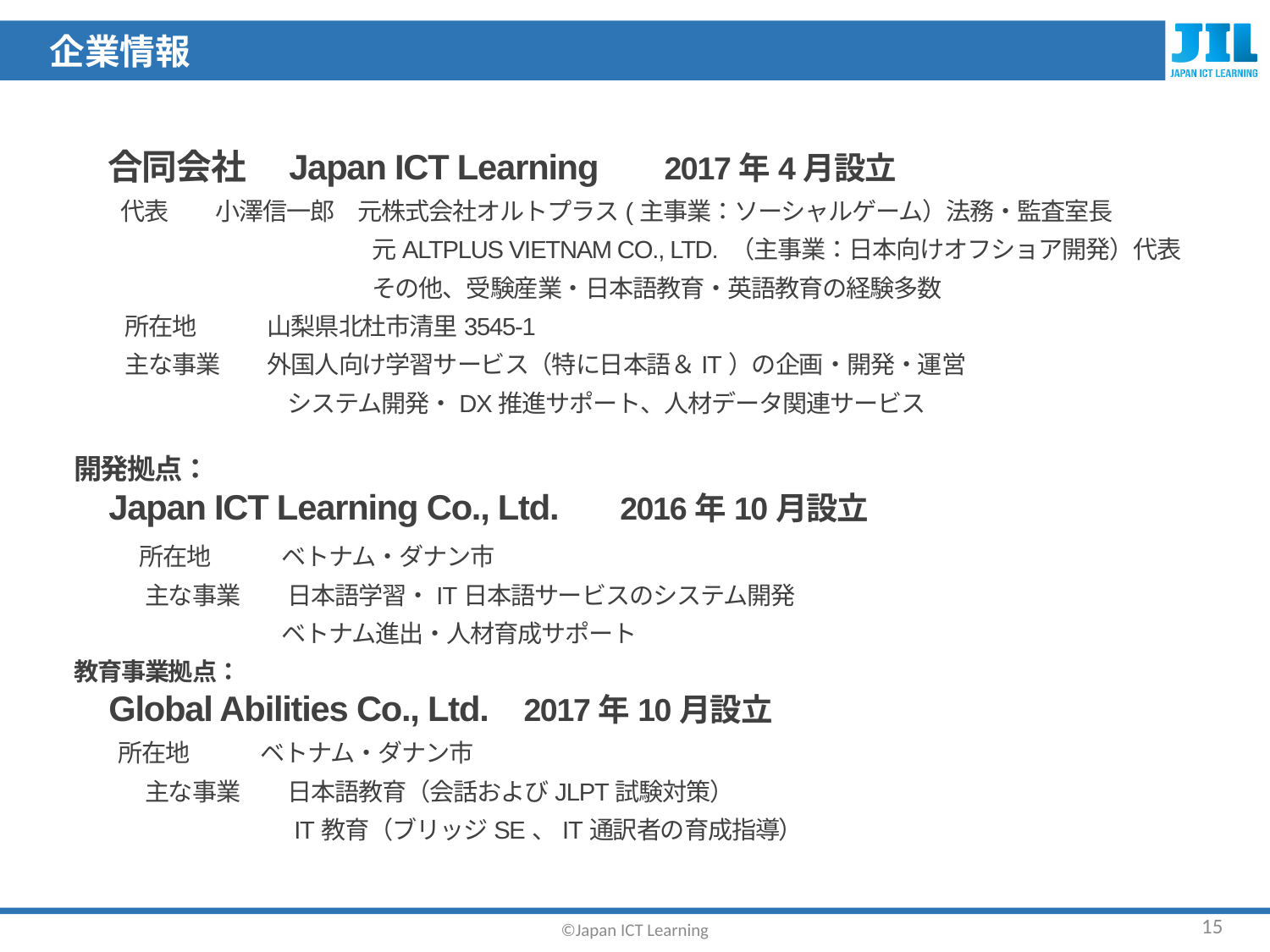

企業情報
　合同会社　Japan ICT Learning  　2017年4月設立
         代表　　小澤信一郎　元株式会社オルトプラス(主事業：ソーシャルゲーム）法務・監査室長
　　　　　　　　　　　　   元ALTPLUS VIETNAM CO., LTD. （主事業：日本向けオフショア開発）代表
　　　　　　　　　　　　   その他、受験産業・日本語教育・英語教育の経験多数
          所在地　　　山梨県北杜市清里3545-1
          主な事業　　外国人向け学習サービス（特に日本語＆IT）の企画・開発・運営
　　　　　　　　　システム開発・DX推進サポート、人材データ関連サービス
開発拠点：
　Japan ICT Learning Co., Ltd. 　2016年10月設立
　　  所在地　　　ベトナム・ダナン市
　　　主な事業　　日本語学習・IT日本語サービスのシステム開発
　　　　    　　　　ベトナム進出・人材育成サポート
教育事業拠点：
　Global Abilities Co., Ltd.    2017年10月設立
             所在地　　　ベトナム・ダナン市
　　　主な事業　　日本語教育（会話およびJLPT試験対策）
　　　　　　　　　IT教育（ブリッジSE、IT通訳者の育成指導）
15
©Japan ICT Learning